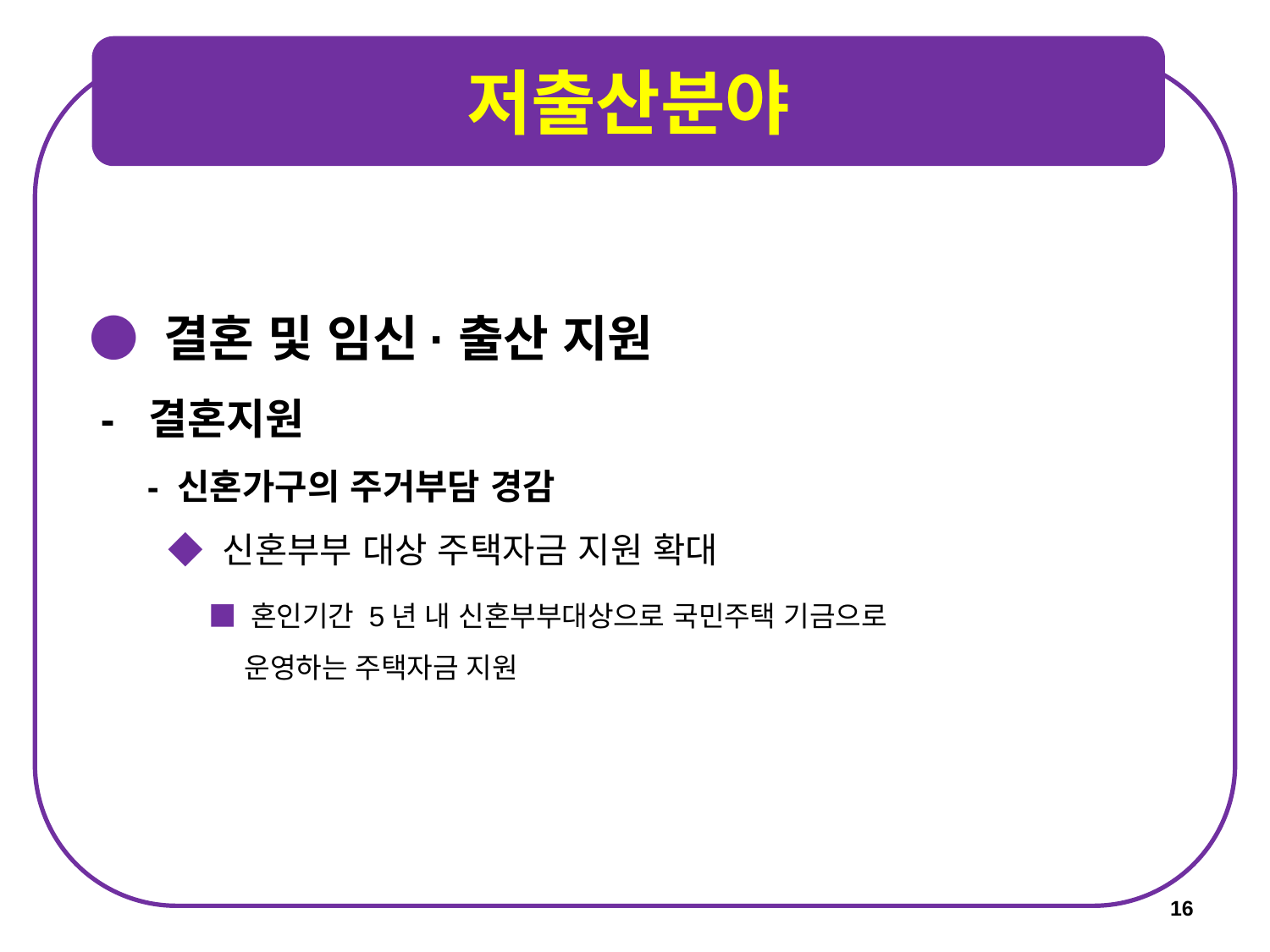

저출산분야
● 결혼 및 임신·출산 지원
 -  결혼지원
      - 신혼가구의 주거부담 경감
        ◆ 신혼부부 대상 주택자금 지원 확대
            ■ 혼인기간 5년 내 신혼부부대상으로 국민주택 기금으로
                   운영하는 주택자금 지원
16